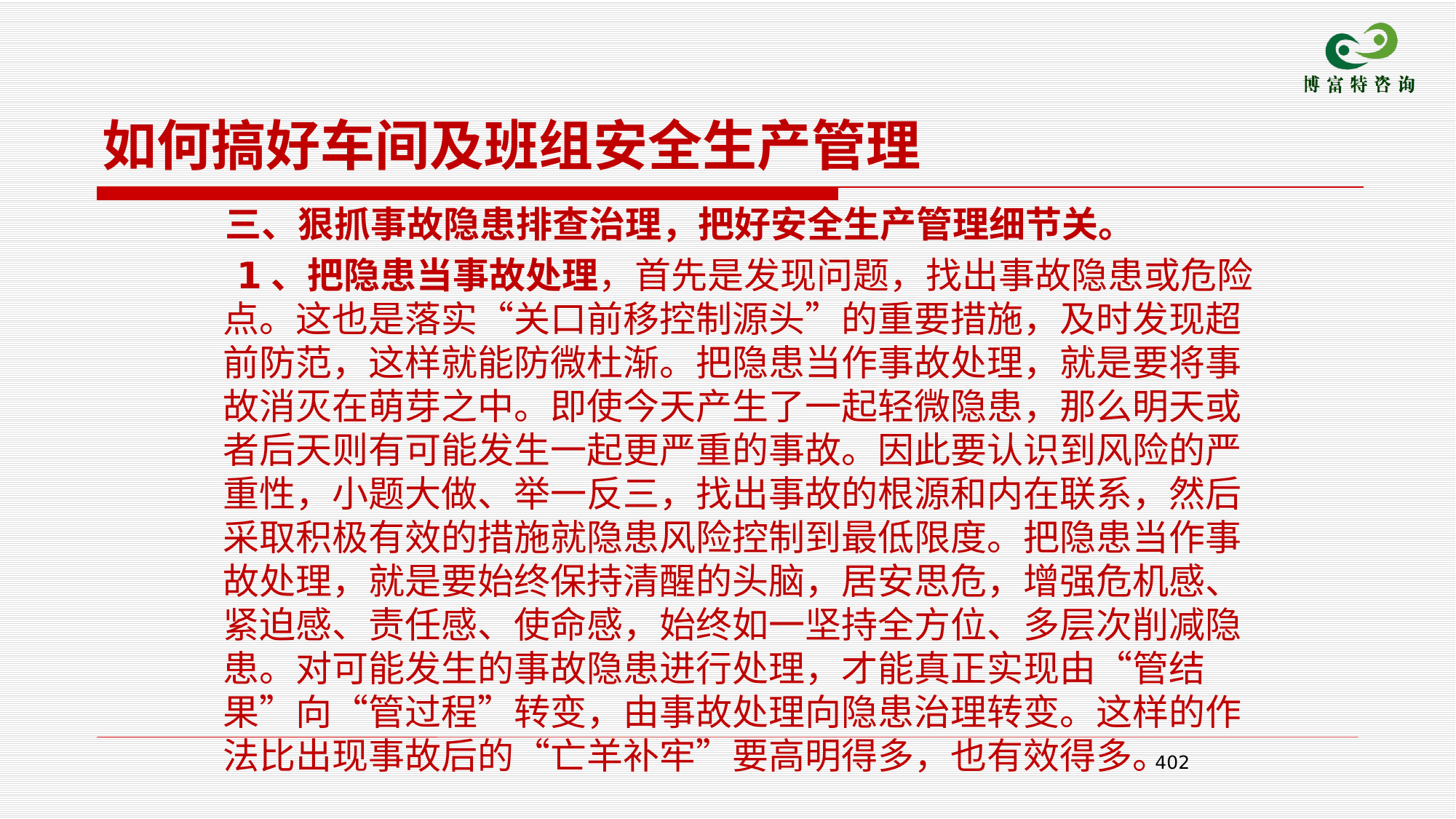

如何搞好车间及班组安全生产管理
      三、狠抓事故隐患排查治理，把好安全生产管理细节关。
      1、把隐患当事故处理，首先是发现问题，找出事故隐患或危险点。这也是落实“关口前移控制源头”的重要措施，及时发现超前防范，这样就能防微杜渐。把隐患当作事故处理，就是要将事故消灭在萌芽之中。即使今天产生了一起轻微隐患，那么明天或者后天则有可能发生一起更严重的事故。因此要认识到风险的严重性，小题大做、举一反三，找出事故的根源和内在联系，然后采取积极有效的措施就隐患风险控制到最低限度。把隐患当作事故处理，就是要始终保持清醒的头脑，居安思危，增强危机感、紧迫感、责任感、使命感，始终如一坚持全方位、多层次削减隐患。对可能发生的事故隐患进行处理，才能真正实现由“管结果”向“管过程”转变，由事故处理向隐患治理转变。这样的作法比出现事故后的“亡羊补牢”要高明得多，也有效得多。

402